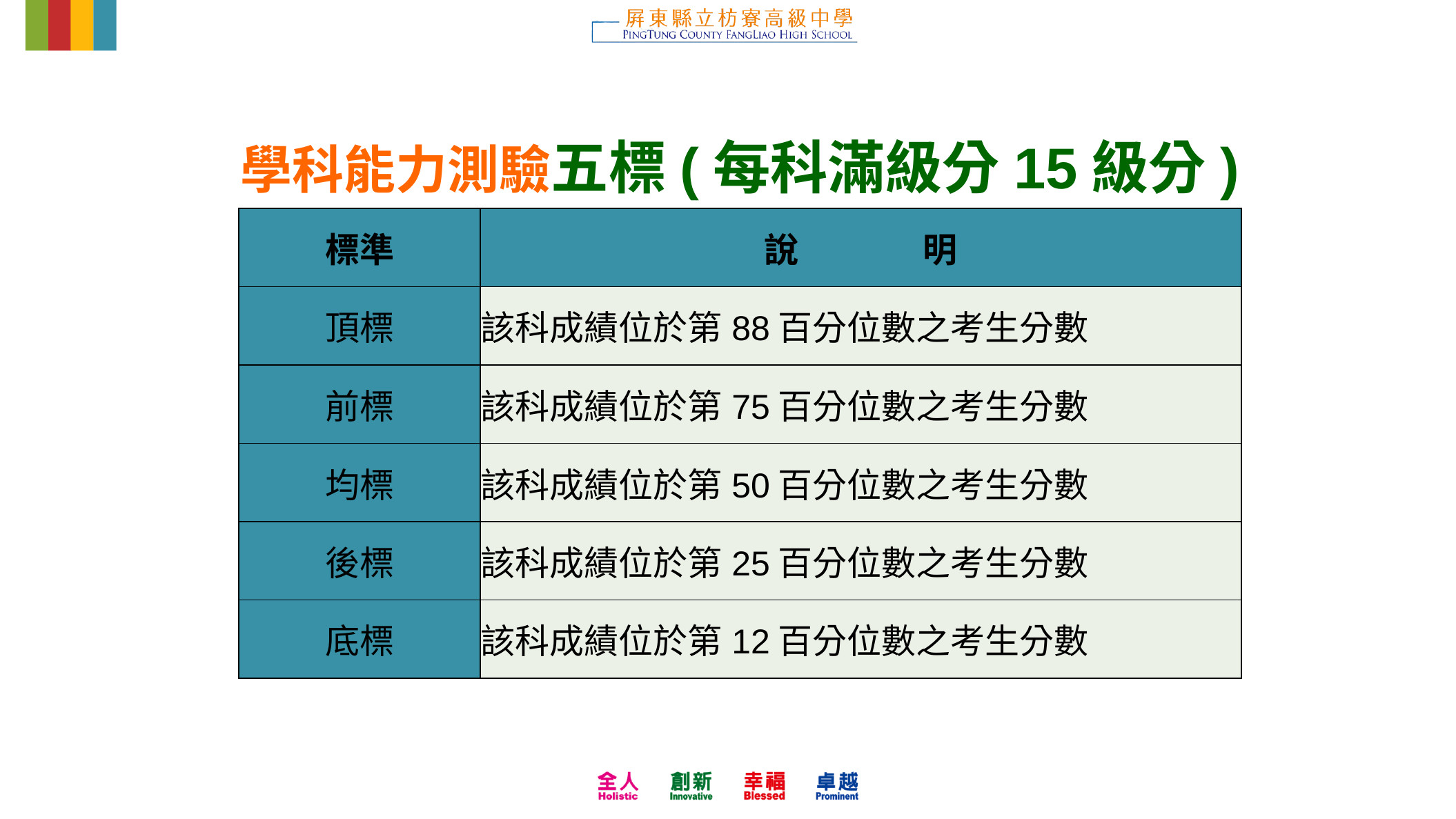

學科能力測驗五標(每科滿級分15級分)
| 標準 | 說 明 |
| --- | --- |
| 頂標 | 該科成績位於第88百分位數之考生分數 |
| 前標 | 該科成績位於第75百分位數之考生分數 |
| 均標 | 該科成績位於第50百分位數之考生分數 |
| 後標 | 該科成績位於第25百分位數之考生分數 |
| 底標 | 該科成績位於第12百分位數之考生分數 |